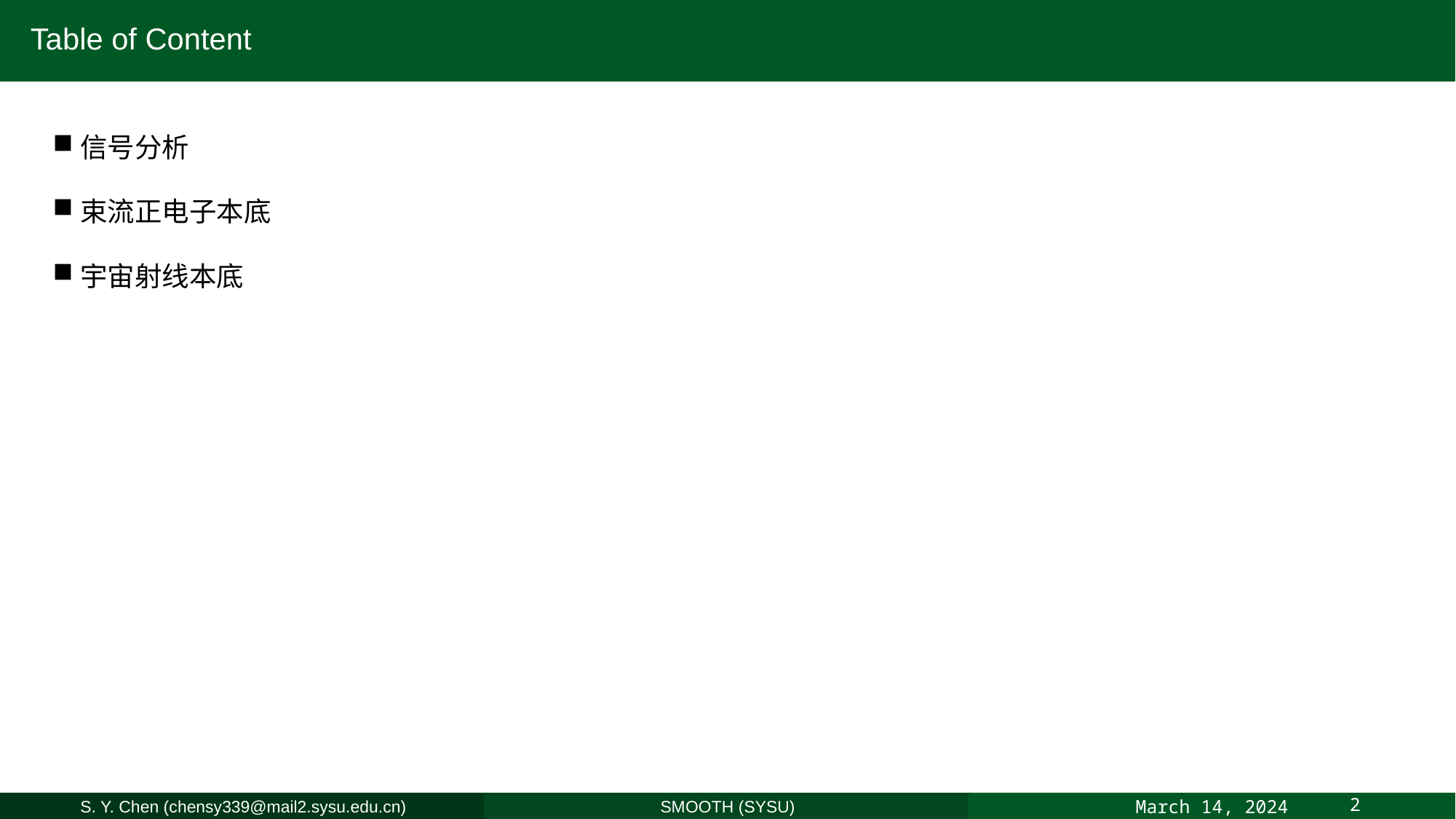

# Table of Content
信号分析
束流正电子本底
宇宙射线本底